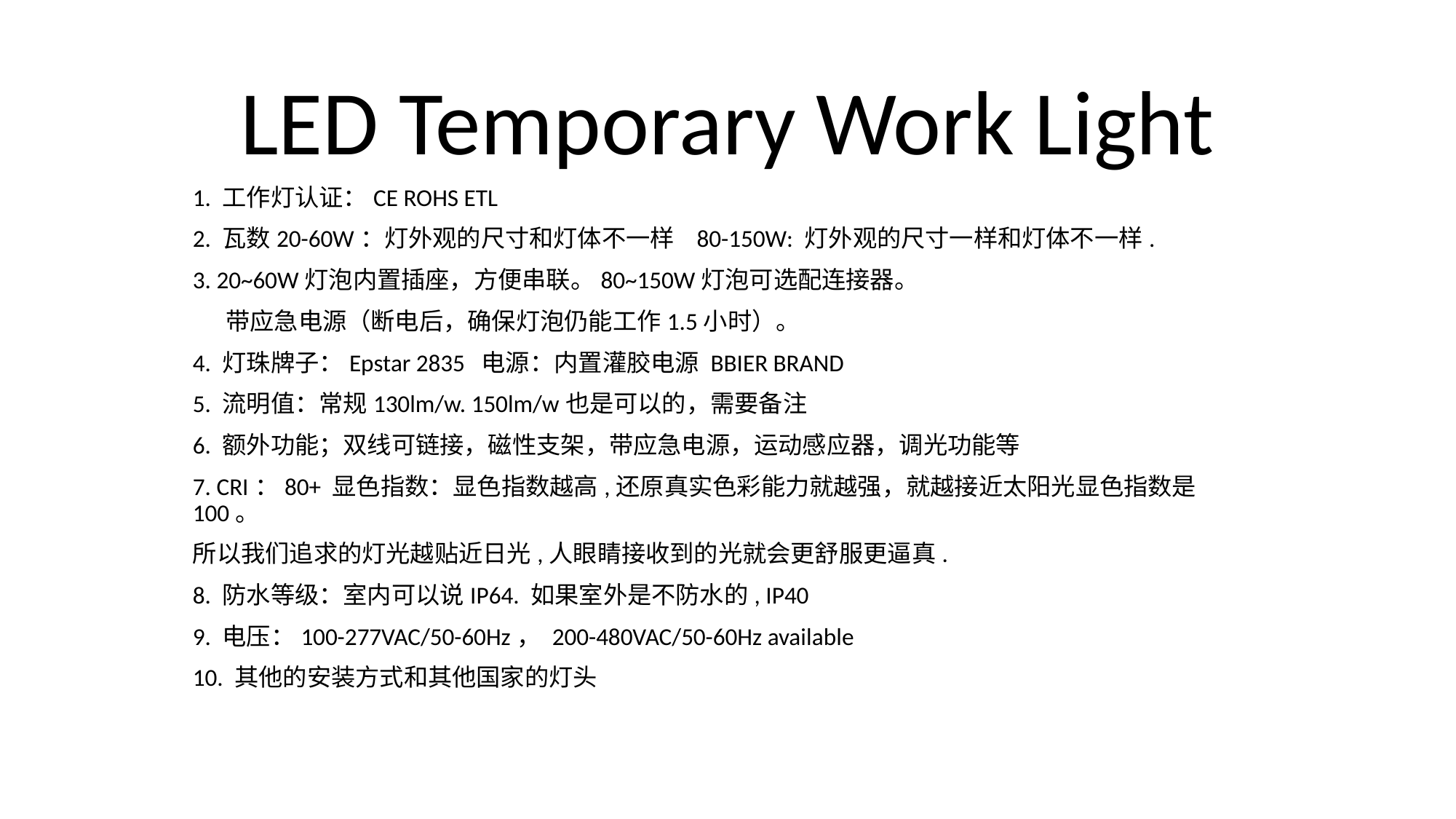

# LED Temporary Work Light
1. 工作灯认证：CE ROHS ETL
2. 瓦数20-60W：灯外观的尺寸和灯体不一样   80-150W: 灯外观的尺寸一样和灯体不一样.
3. 20~60W灯泡内置插座，方便串联。80~150W灯泡可选配连接器。
     带应急电源（断电后，确保灯泡仍能工作1.5小时）。
4. 灯珠牌子：Epstar 2835  电源：内置灌胶电源 BBIER BRAND
5. 流明值：常规130lm/w. 150lm/w也是可以的，需要备注
6. 额外功能；双线可链接，磁性支架，带应急电源，运动感应器，调光功能等
7. CRI：80+ 显色指数：显色指数越高,还原真实色彩能力就越强，就越接近太阳光显色指数是100。
所以我们追求的灯光越贴近日光,人眼睛接收到的光就会更舒服更逼真.
8. 防水等级：室内可以说IP64. 如果室外是不防水的, IP40
9. 电压：100-277VAC/50-60Hz， 200-480VAC/50-60Hz available
10. 其他的安装方式和其他国家的灯头